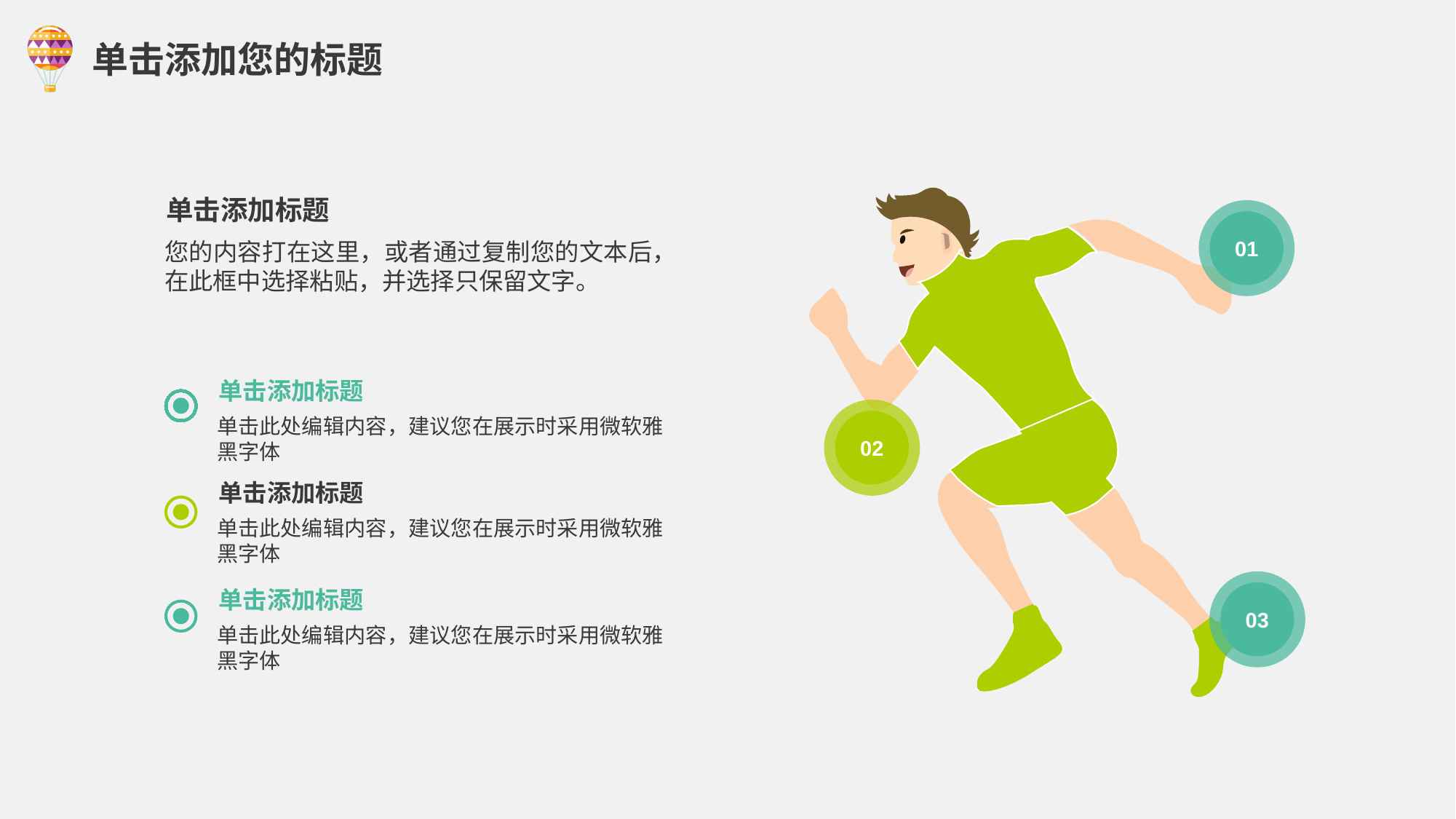

单击添加您的标题
单击添加标题

01
您的内容打在这里，或者通过复制您的文本后，在此框中选择粘贴，并选择只保留文字。
单击添加标题

02
单击此处编辑内容，建议您在展示时采用微软雅黑字体
单击添加标题

单击此处编辑内容，建议您在展示时采用微软雅黑字体

03
单击添加标题

单击此处编辑内容，建议您在展示时采用微软雅黑字体